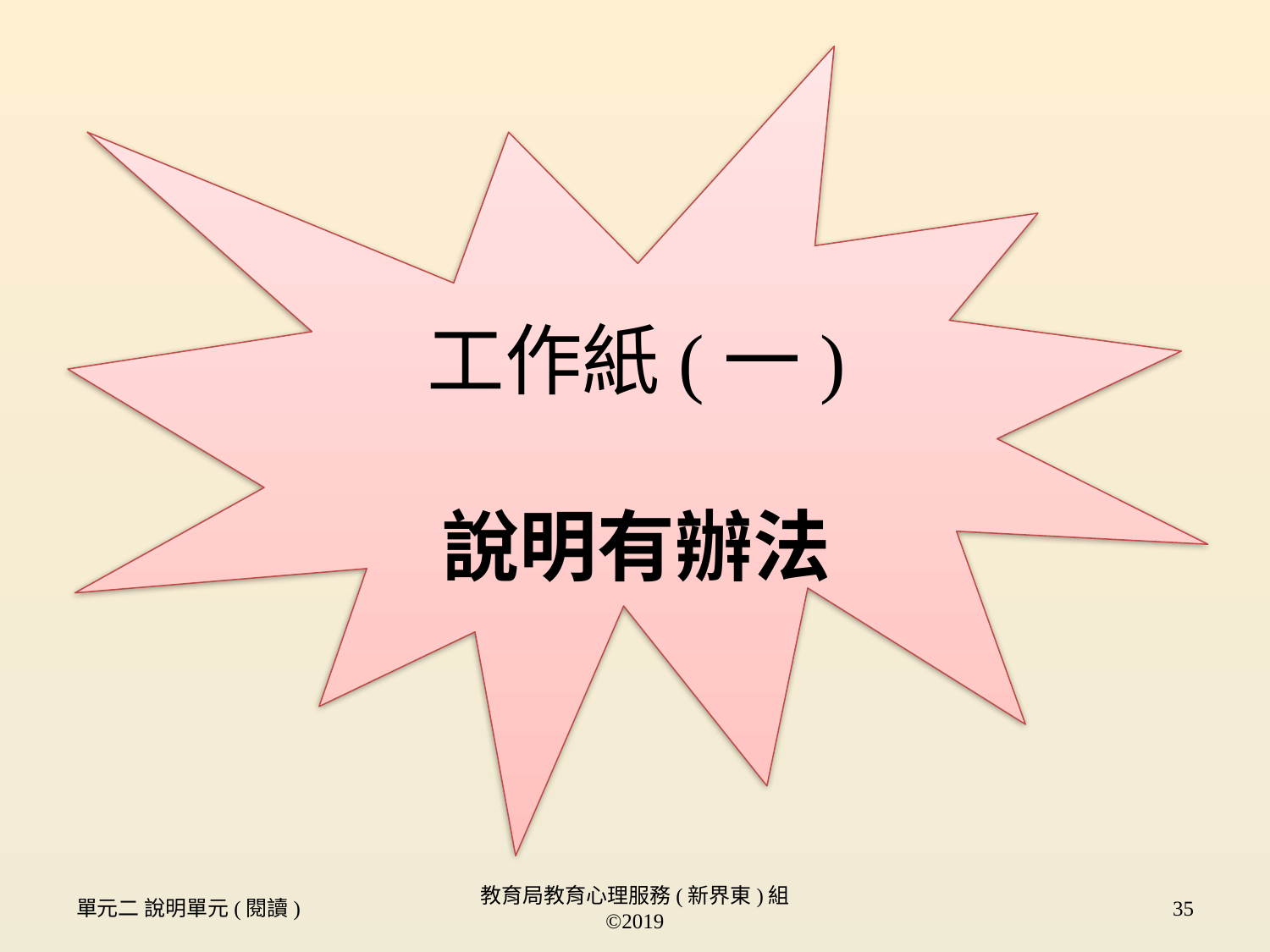

# 工作紙(一) 說明有辦法
單元二 說明單元(閱讀)
教育局教育心理服務(新界東)組 ©2019
35